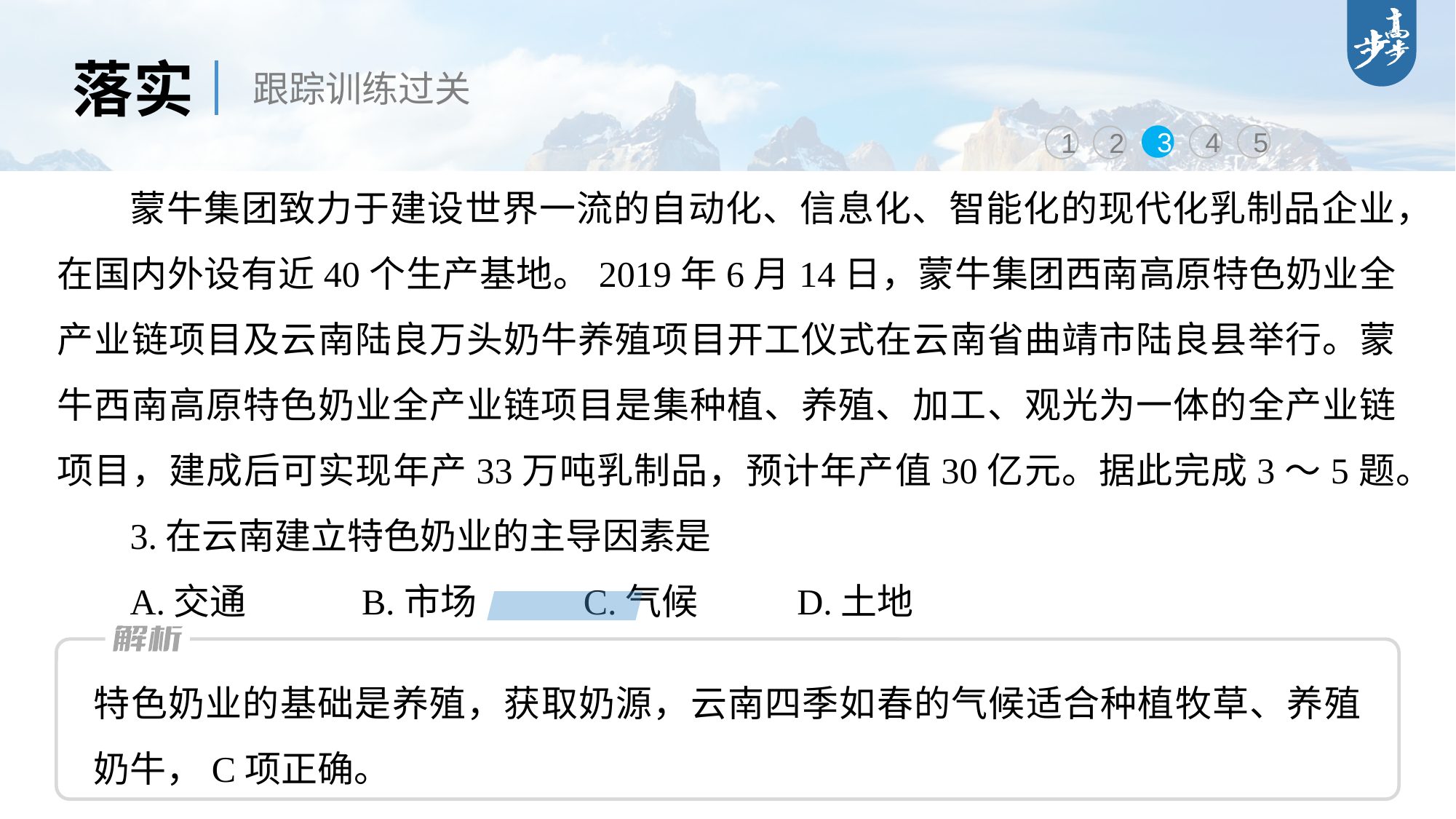

落实
跟踪训练过关
3
4
5
1
2
蒙牛集团致力于建设世界一流的自动化、信息化、智能化的现代化乳制品企业，在国内外设有近40个生产基地。2019年6月14日，蒙牛集团西南高原特色奶业全产业链项目及云南陆良万头奶牛养殖项目开工仪式在云南省曲靖市陆良县举行。蒙牛西南高原特色奶业全产业链项目是集种植、养殖、加工、观光为一体的全产业链项目，建成后可实现年产33万吨乳制品，预计年产值30亿元。据此完成3～5题。
3.在云南建立特色奶业的主导因素是
A.交通             B.市场            C.气候           D.土地

特色奶业的基础是养殖，获取奶源，云南四季如春的气候适合种植牧草、养殖奶牛，C项正确。